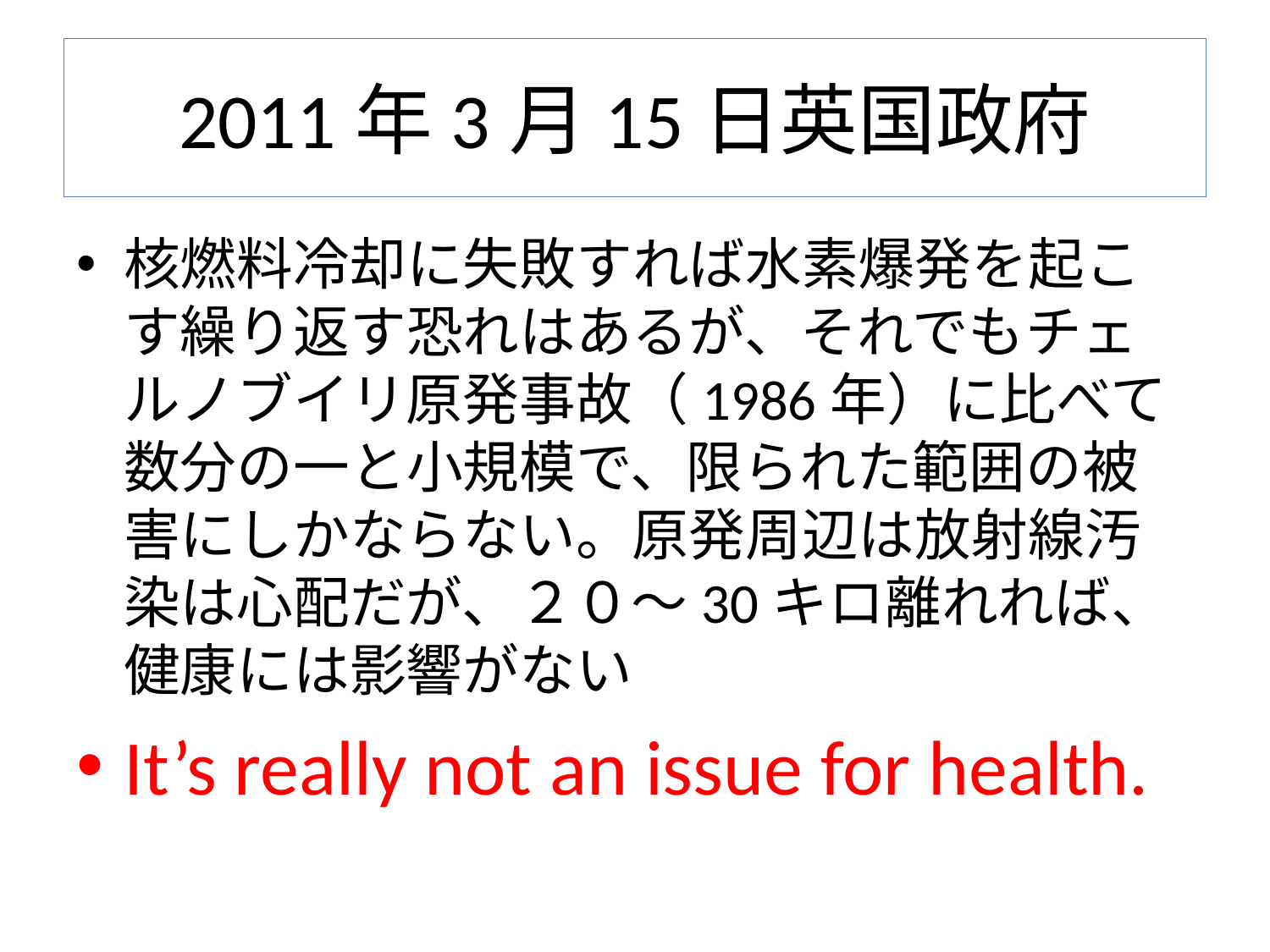

# 2011年3月15日英国政府
核燃料冷却に失敗すれば水素爆発を起こす繰り返す恐れはあるが、それでもチェルノブイリ原発事故（1986年）に比べて数分の一と小規模で、限られた範囲の被害にしかならない。原発周辺は放射線汚染は心配だが、２０～30キロ離れれば、健康には影響がない
It’s really not an issue for health.